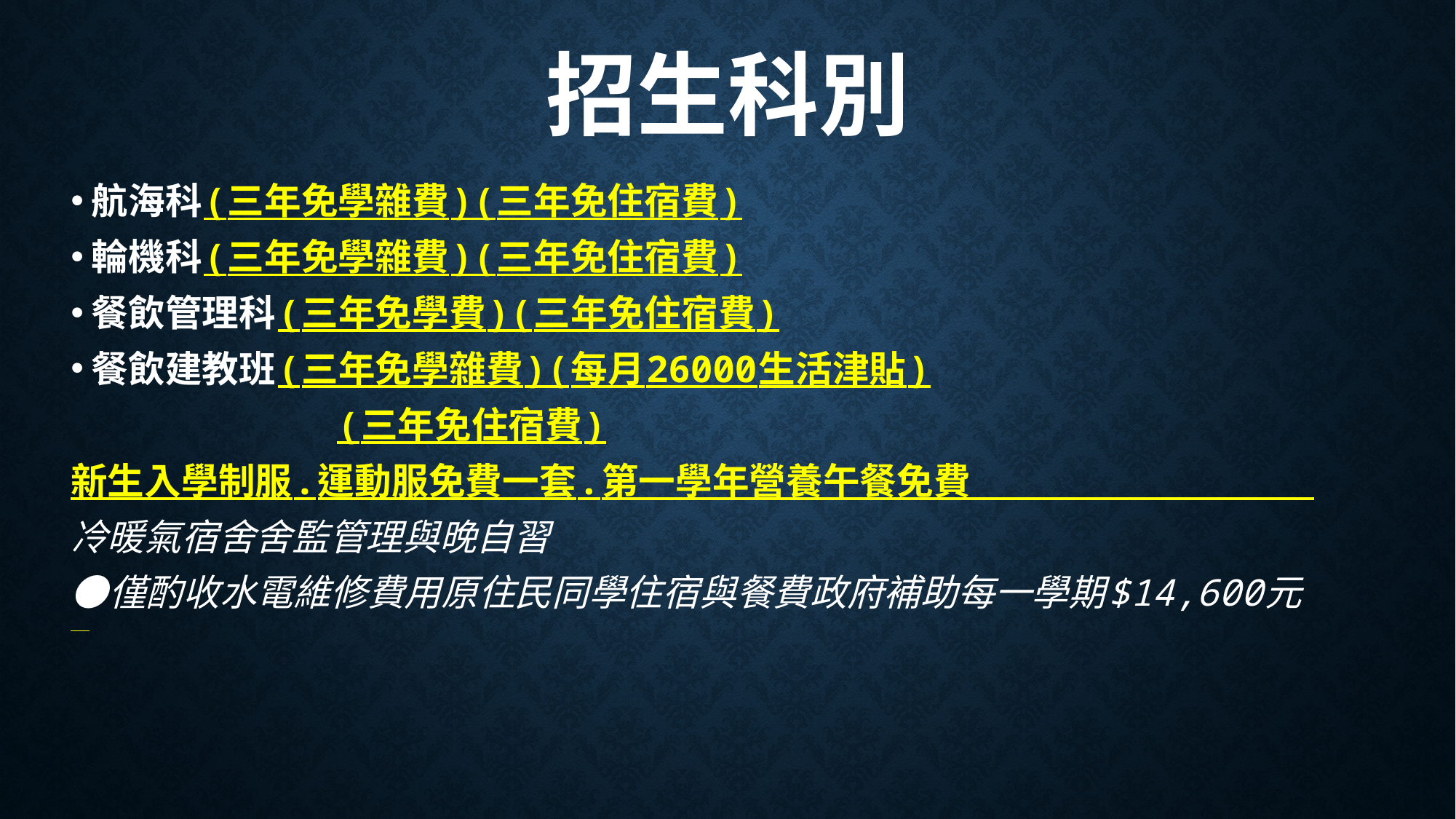

# 招生科別
航海科(三年免學雜費)(三年免住宿費)
輪機科(三年免學雜費)(三年免住宿費)
餐飲管理科(三年免學費)(三年免住宿費)
餐飲建教班(三年免學雜費)(每月26000生活津貼)
            (三年免住宿費)
新生入學制服.運動服免費一套.第一學年營養午餐免費
冷暖氣宿舍舍監管理與晚自習
●僅酌收水電維修費用原住民同學住宿與餐費政府補助每一學期$14,600元